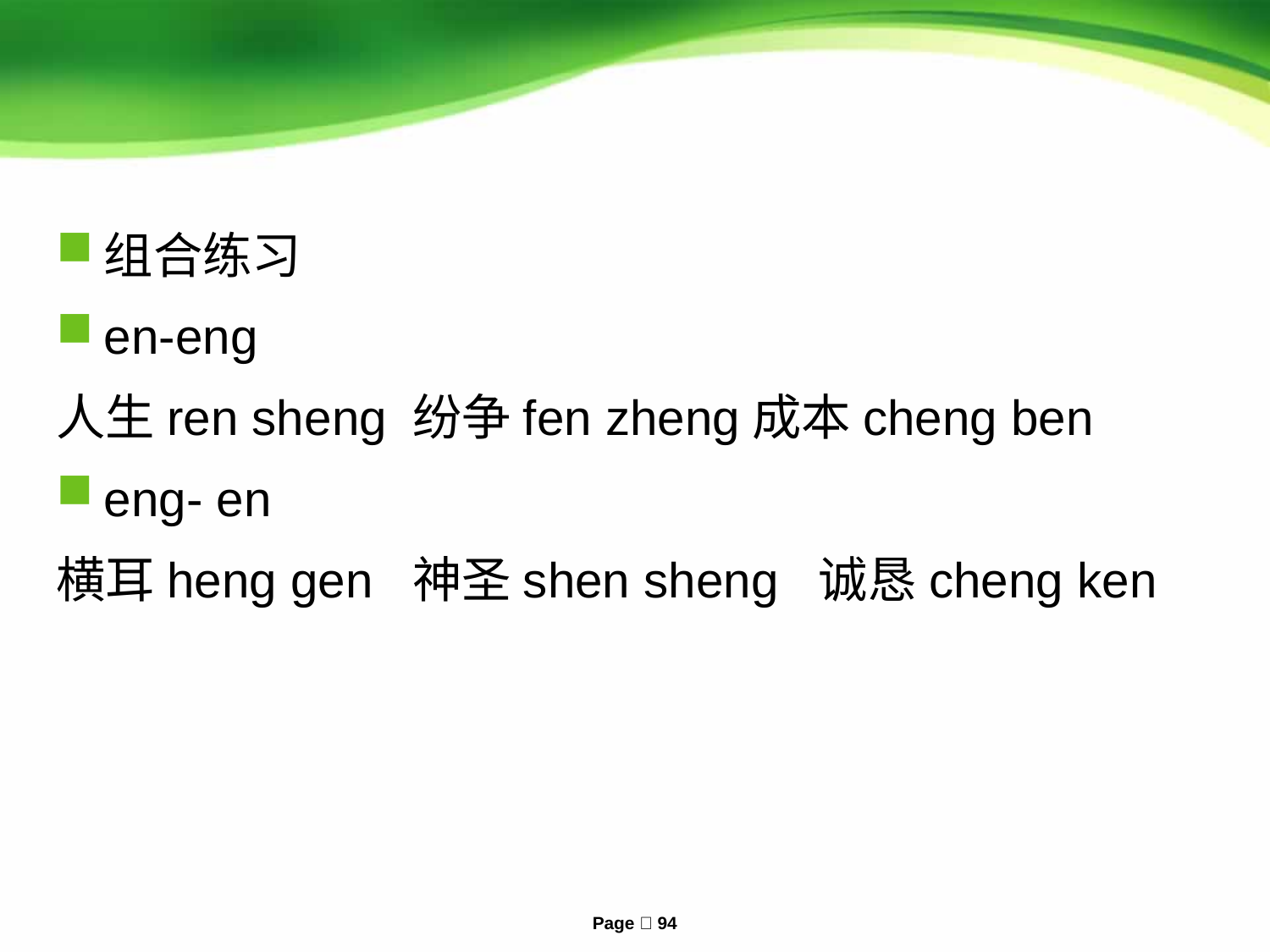

#
组合练习
en-eng
人生ren sheng 纷争fen zheng成本cheng ben
eng- en
横耳heng gen  神圣shen sheng  诚恳cheng ken